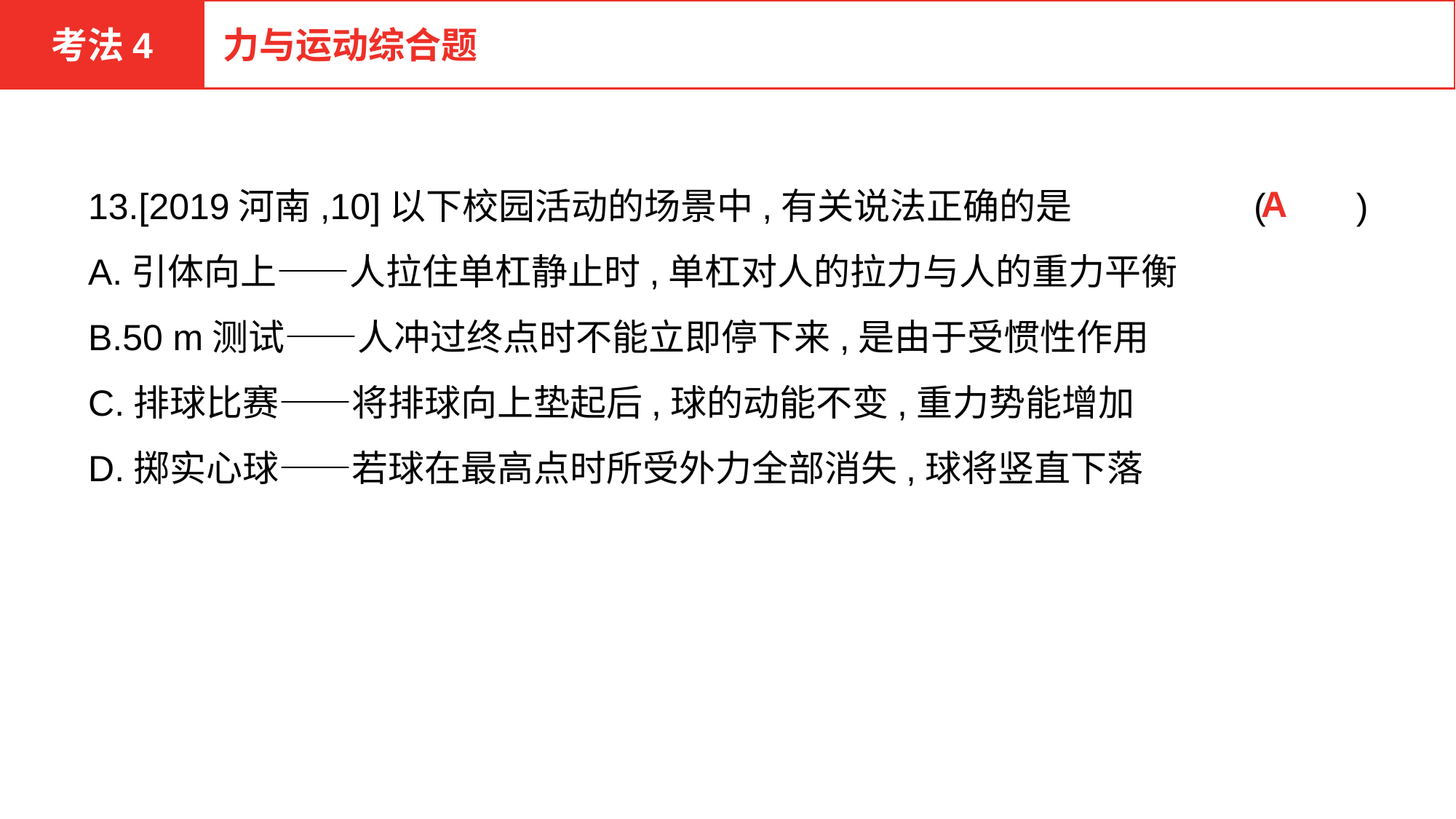

考法4
力与运动综合题
13.[2019河南,10]以下校园活动的场景中,有关说法正确的是	        (　　)
A.引体向上——人拉住单杠静止时,单杠对人的拉力与人的重力平衡
B.50 m测试——人冲过终点时不能立即停下来,是由于受惯性作用
C.排球比赛——将排球向上垫起后,球的动能不变,重力势能增加
D.掷实心球——若球在最高点时所受外力全部消失,球将竖直下落

A